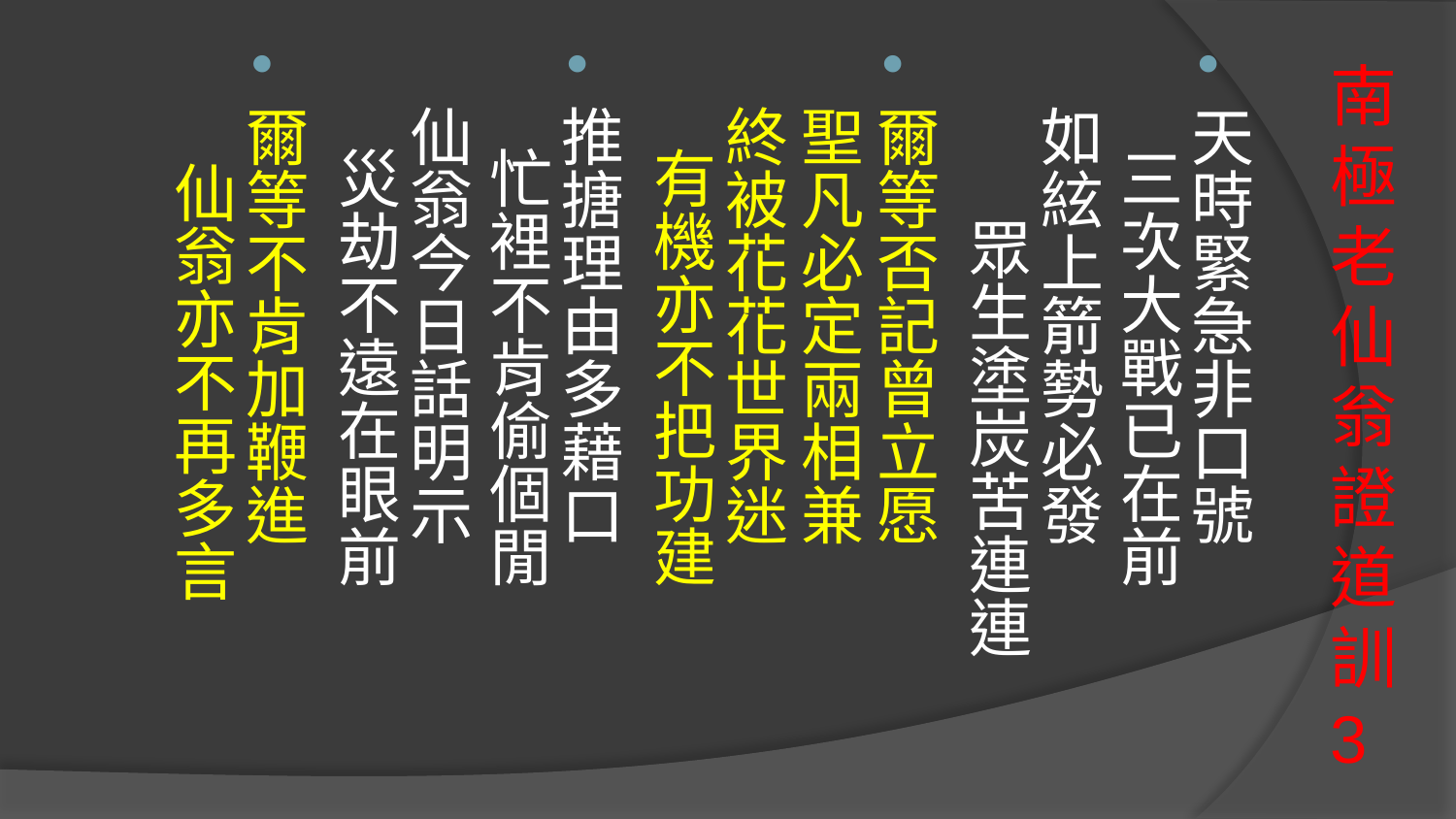

天時緊急非口號　               三次大戰已在前
如絃上箭勢必發　                    眾生塗炭苦連連
爾等否記曾立愿　           聖凡必定兩相兼
終被花花世界迷　               有機亦不把功建
推搪理由多藉口　               忙裡不肯偷個閒
仙翁今日話明示　               災劫不遠在眼前
爾等不肯加鞭進　                仙翁亦不再多言

# 南極老仙翁證道訓3